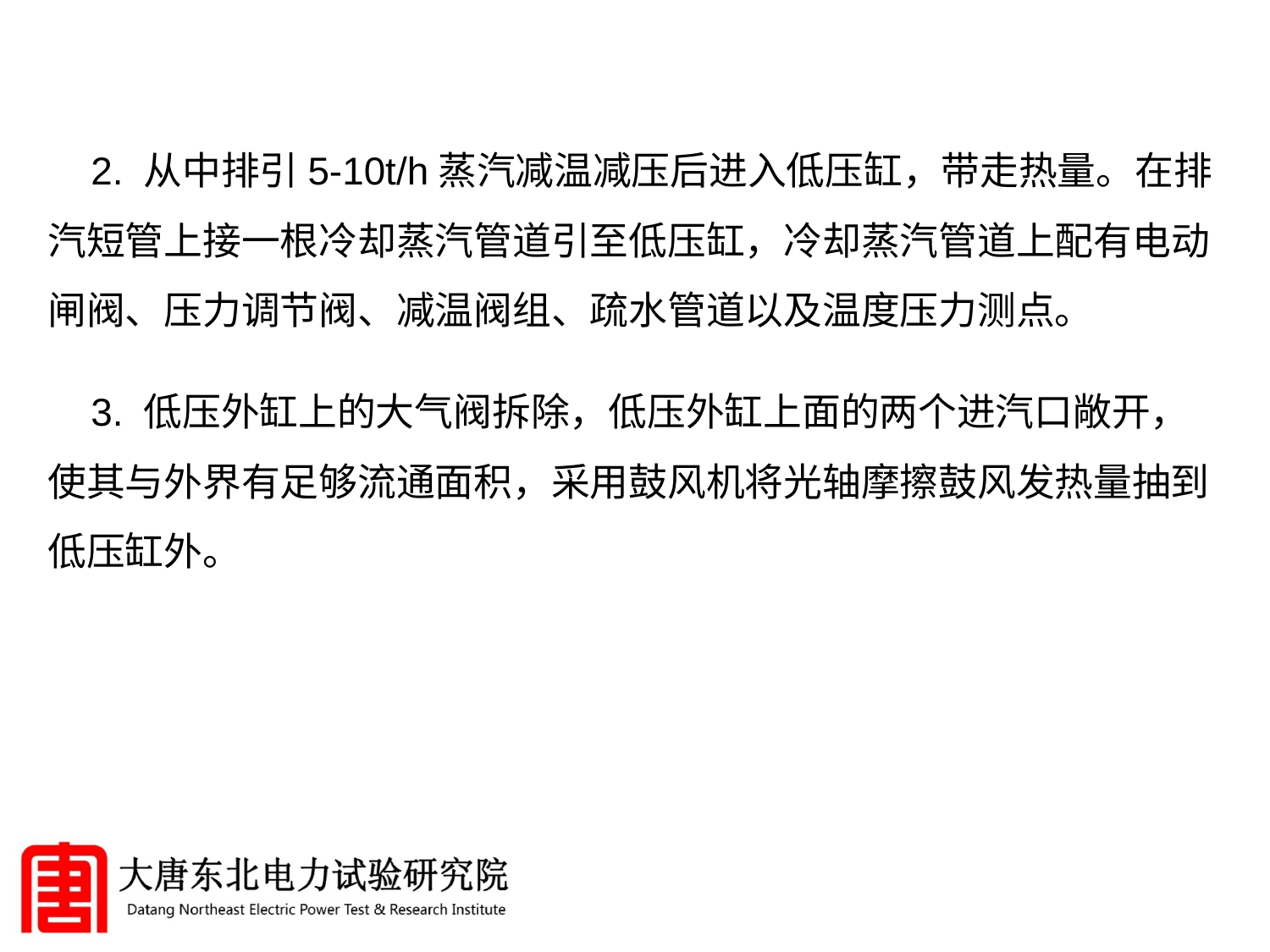

2. 从中排引5-10t/h蒸汽减温减压后进入低压缸，带走热量。在排汽短管上接一根冷却蒸汽管道引至低压缸，冷却蒸汽管道上配有电动闸阀、压力调节阀、减温阀组、疏水管道以及温度压力测点。

    3. 低压外缸上的大气阀拆除，低压外缸上面的两个进汽口敞开，使其与外界有足够流通面积，采用鼓风机将光轴摩擦鼓风发热量抽到低压缸外。